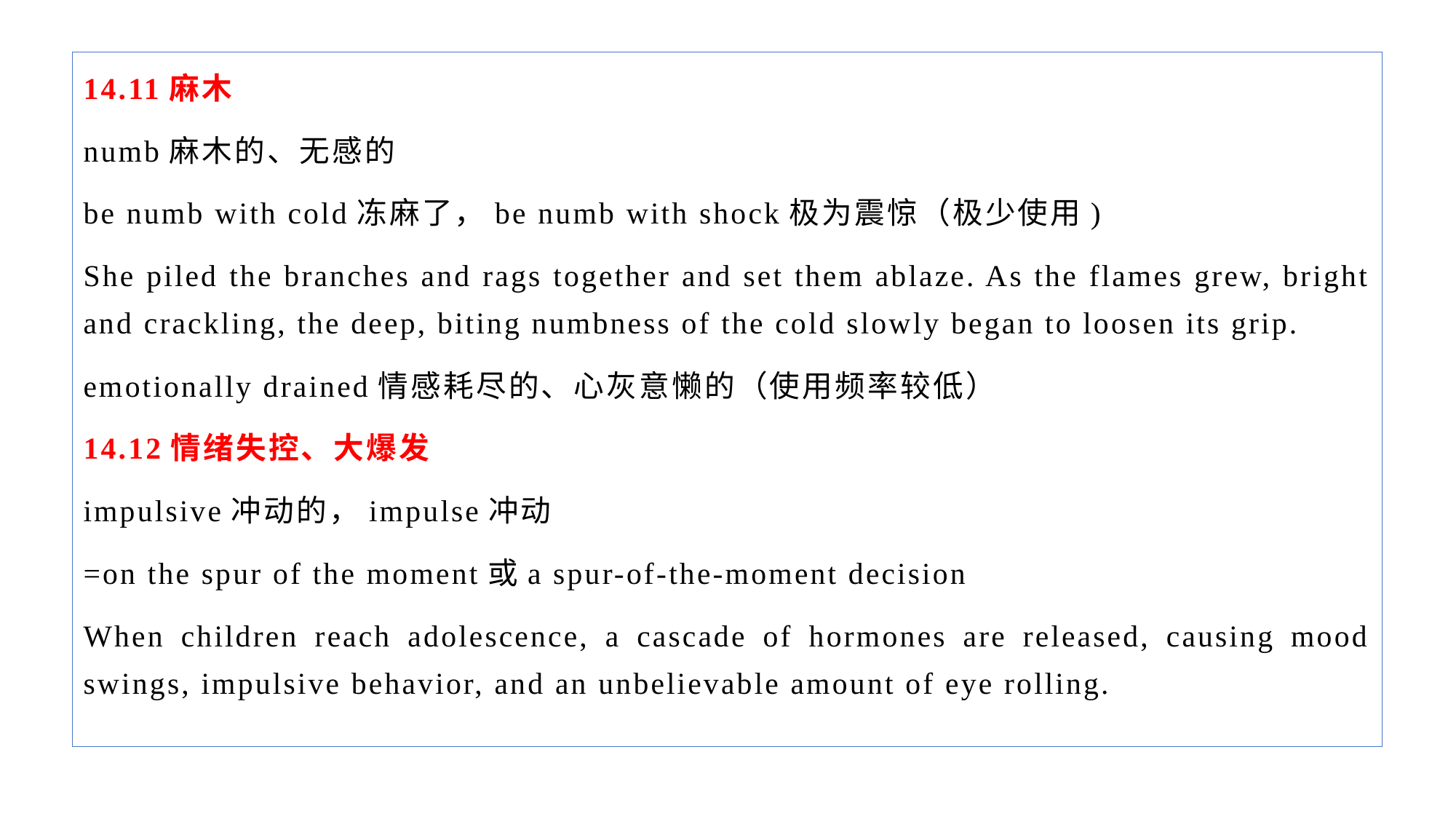

14.11麻木
numb麻木的、无感的
be numb with cold冻麻了，be numb with shock极为震惊（极少使用)
She piled the branches and rags together and set them ablaze. As the flames grew, bright and crackling, the deep, biting numbness of the cold slowly began to loosen its grip.
emotionally drained情感耗尽的、心灰意懒的（使用频率较低）
14.12情绪失控、大爆发
impulsive冲动的，impulse冲动
=on the spur of the moment或a spur-of-the-moment decision
When children reach adolescence, a cascade of hormones are released, causing mood swings, impulsive behavior, and an unbelievable amount of eye rolling.